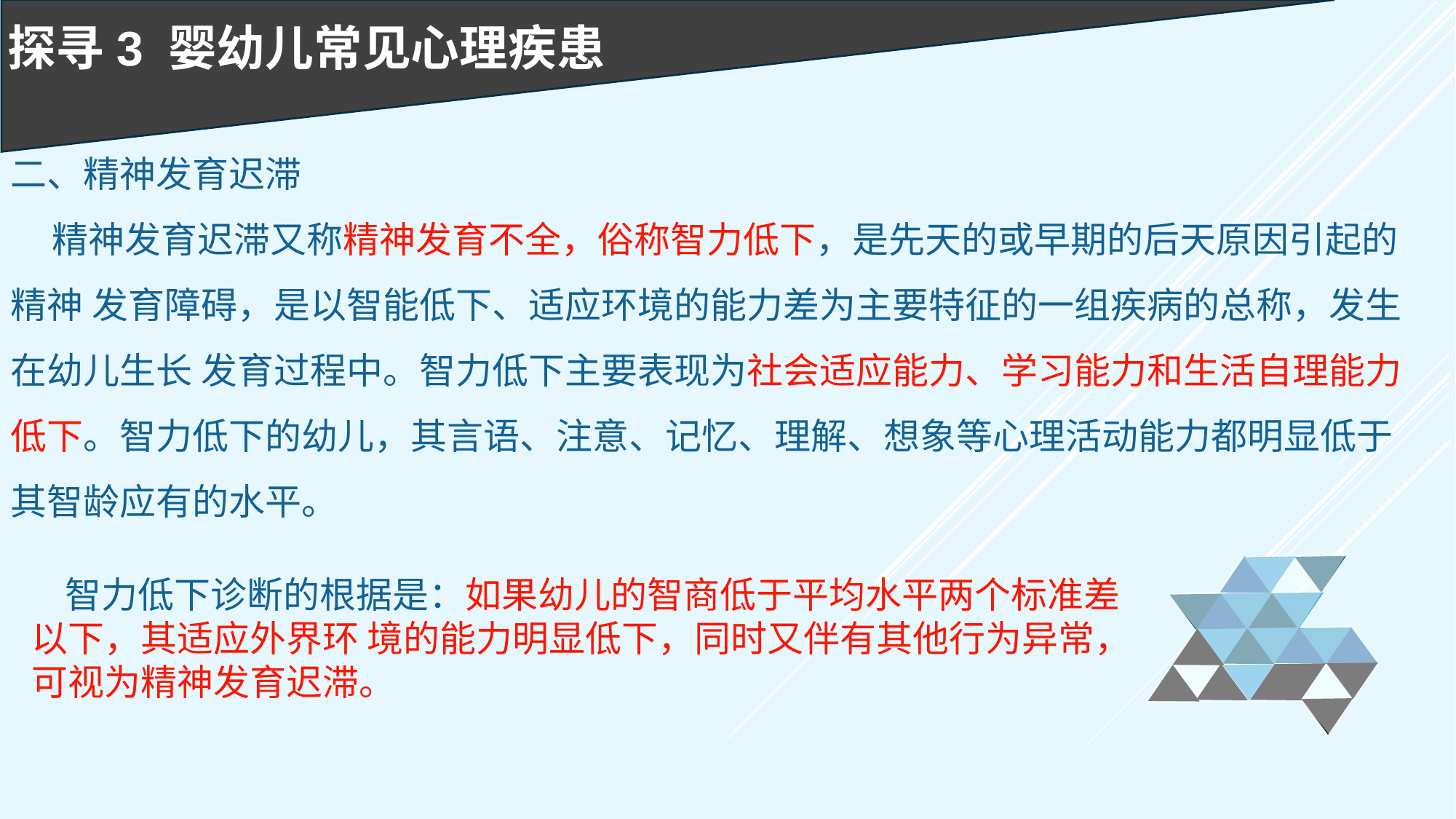

探寻3 婴幼儿常见心理疾患
二、精神发育迟滞
    精神发育迟滞又称精神发育不全，俗称智力低下，是先天的或早期的后天原因引起的精神 发育障碍，是以智能低下、适应环境的能力差为主要特征的一组疾病的总称，发生在幼儿生长 发育过程中。智力低下主要表现为社会适应能力、学习能力和生活自理能力低下。智力低下的幼儿，其言语、注意、记忆、理解、想象等心理活动能力都明显低于其智龄应有的水平。

   智力低下诊断的根据是：如果幼儿的智商低于平均水平两个标准差以下，其适应外界环 境的能力明显低下，同时又伴有其他行为异常，可视为精神发育迟滞。